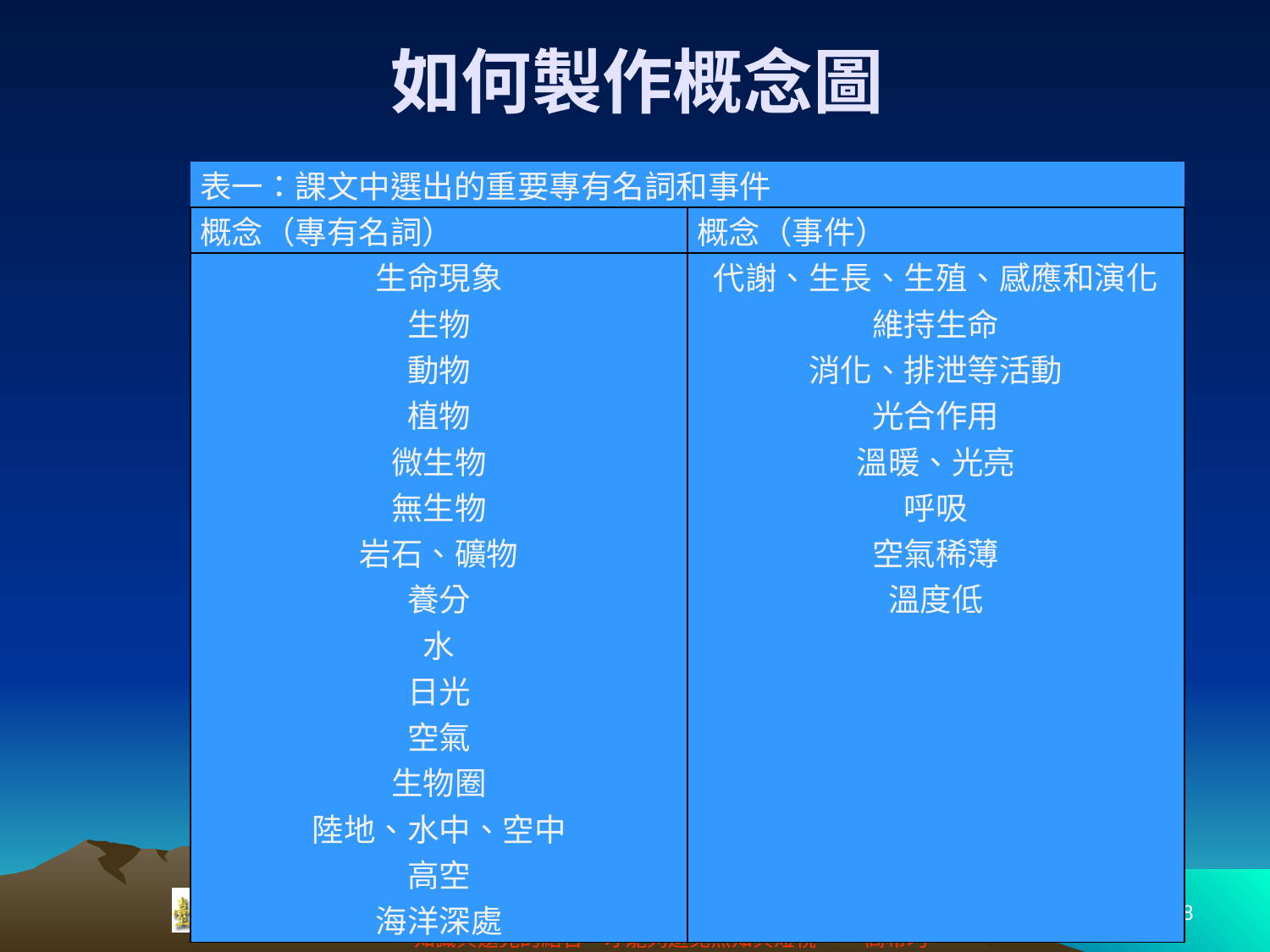

# 如何製作概念圖
| 表一：課文中選出的重要專有名詞和事件 |  |
| --- | --- |
| 概念（專有名詞） | 概念（事件） |
| 生命現象 生物 動物 植物 微生物 無生物 岩石、礦物 養分 水 日光 空氣 生物圈 陸地、水中、空中 高空 海洋深處 | 代謝、生長、生殖、感應和演化 維持生命 消化、排泄等活動 光合作用 溫暖、光亮 呼吸 空氣稀薄 溫度低 |
28